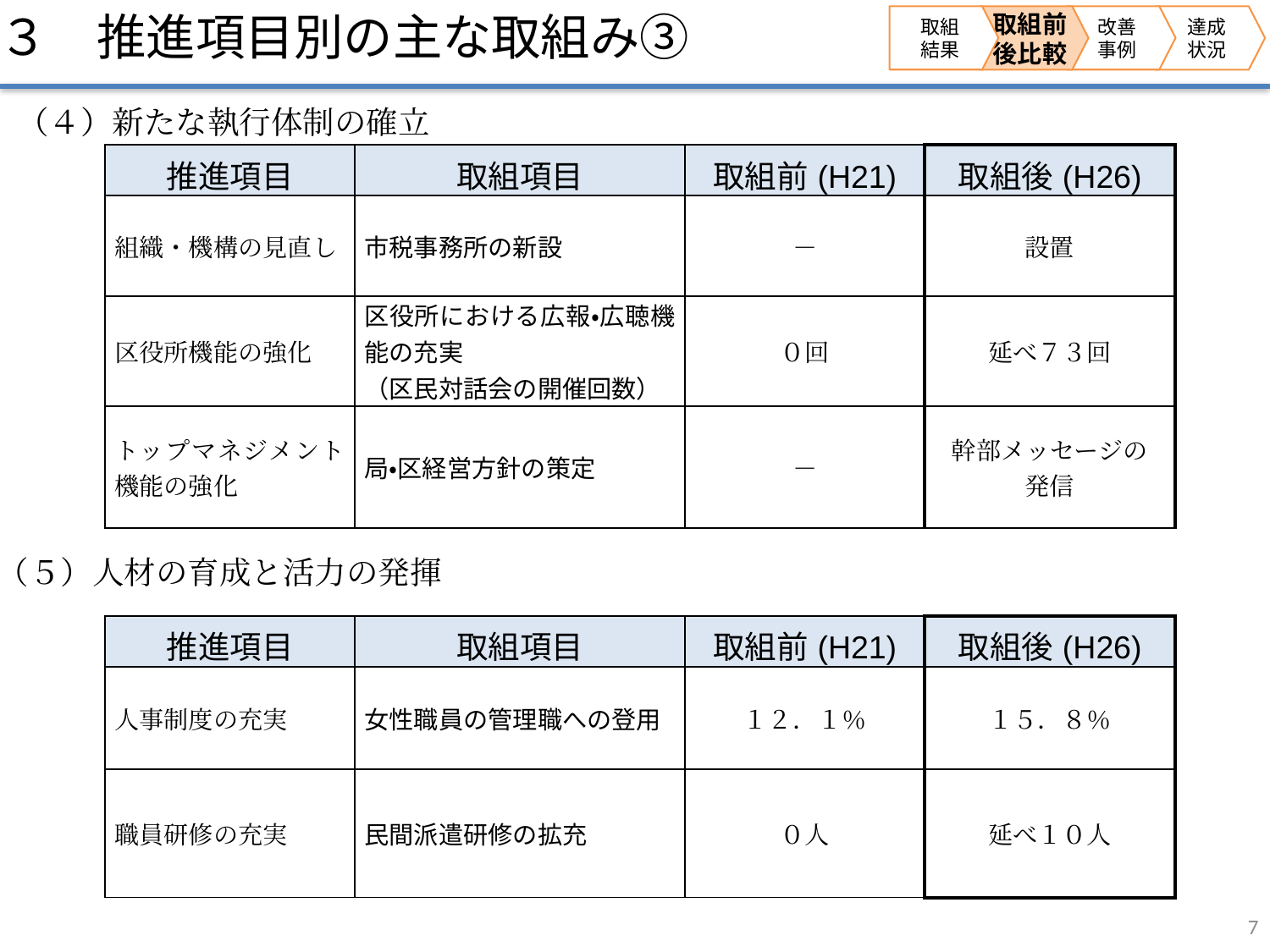

３　推進項目別の主な取組み③
取組
結果
改善
事例
取組前後比較
達成
状況
（４）新たな執行体制の確立
| 推進項目 | 取組項目 | 取組前(H21) | 取組後(H26) |
| --- | --- | --- | --- |
| 組織・機構の見直し | 市税事務所の新設 | － | 設置 |
| 区役所機能の強化 | 区役所における広報・広聴機能の充実 （区民対話会の開催回数） | ０回 | 延べ７３回 |
| トップマネジメント機能の強化 | 局・区経営方針の策定 | － | 幹部メッセージの 発信 |
（５）人材の育成と活力の発揮

| 推進項目 | 取組項目 | 取組前(H21) | 取組後(H26) |
| --- | --- | --- | --- |
| 人事制度の充実 | 女性職員の管理職への登用 | １２．１％ | １５．８％ |
| 職員研修の充実 | 民間派遣研修の拡充 | ０人 | 延べ１０人 |
7